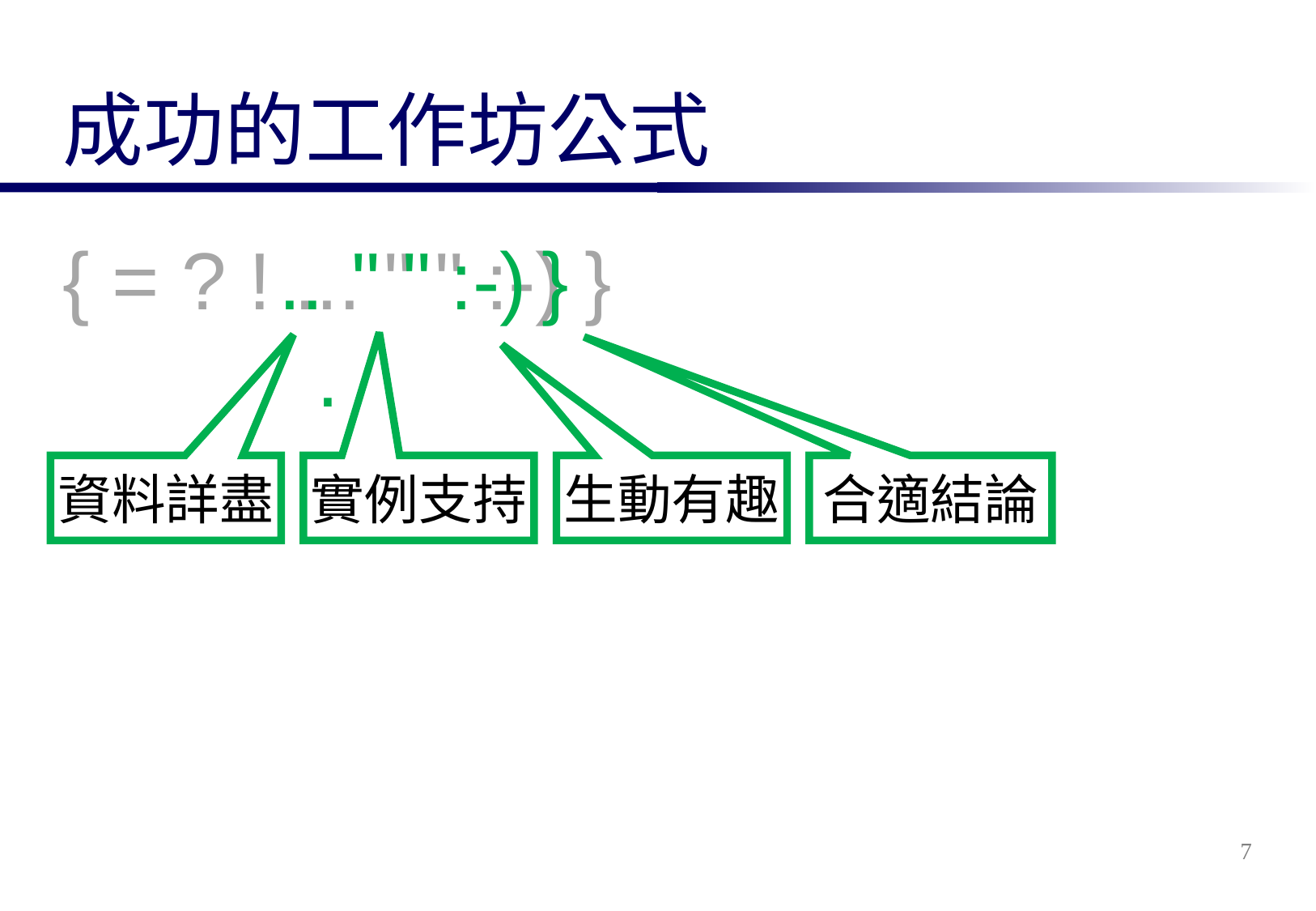

# 成功的工作坊公式
{ = ? ! ... " " :-) }
...
" "
:-)
}
資料詳盡
實例支持
生動有趣
合適結論
7